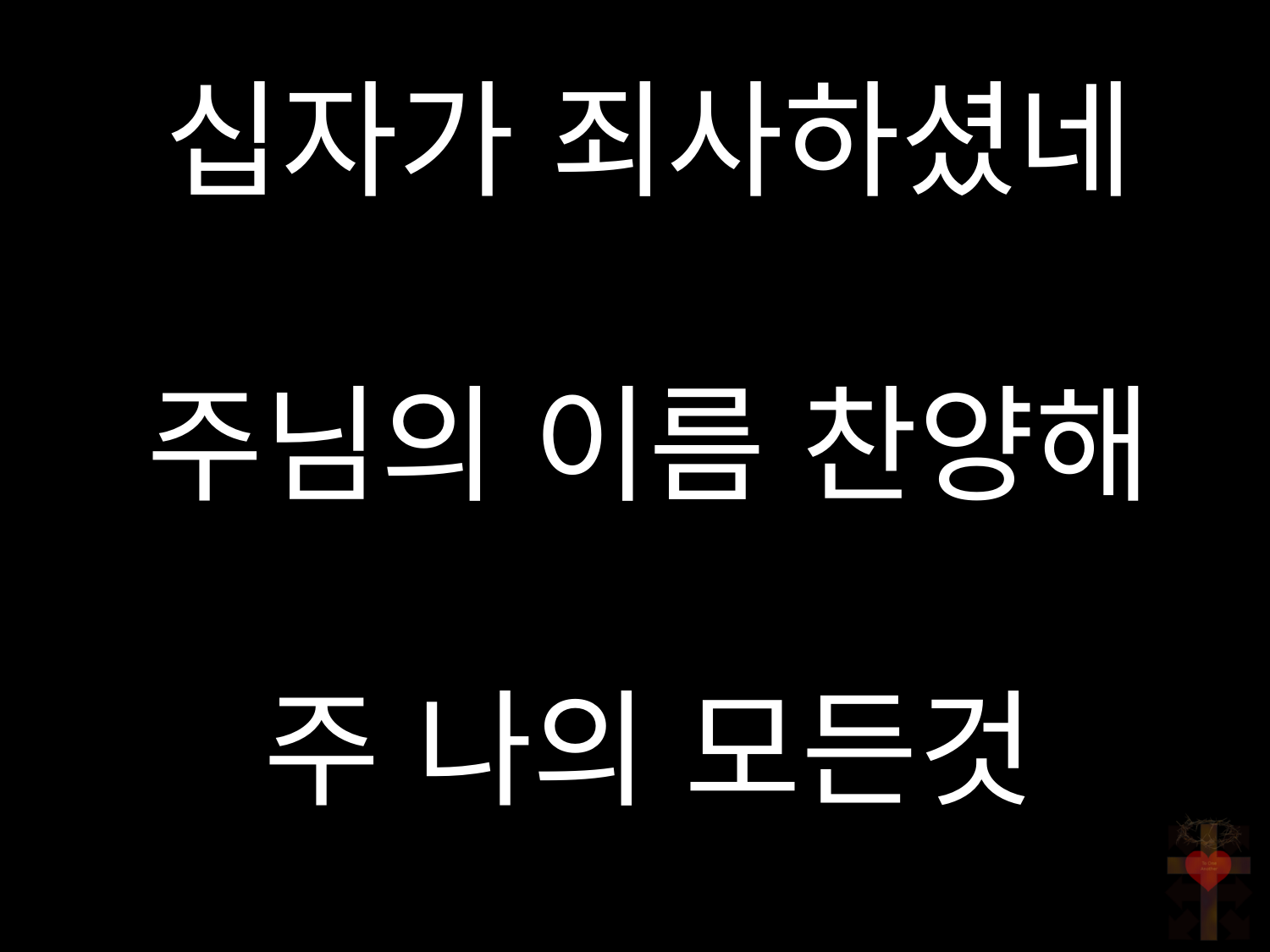

십자가 죄사하셨네

주님의 이름 찬양해

주 나의 모든것